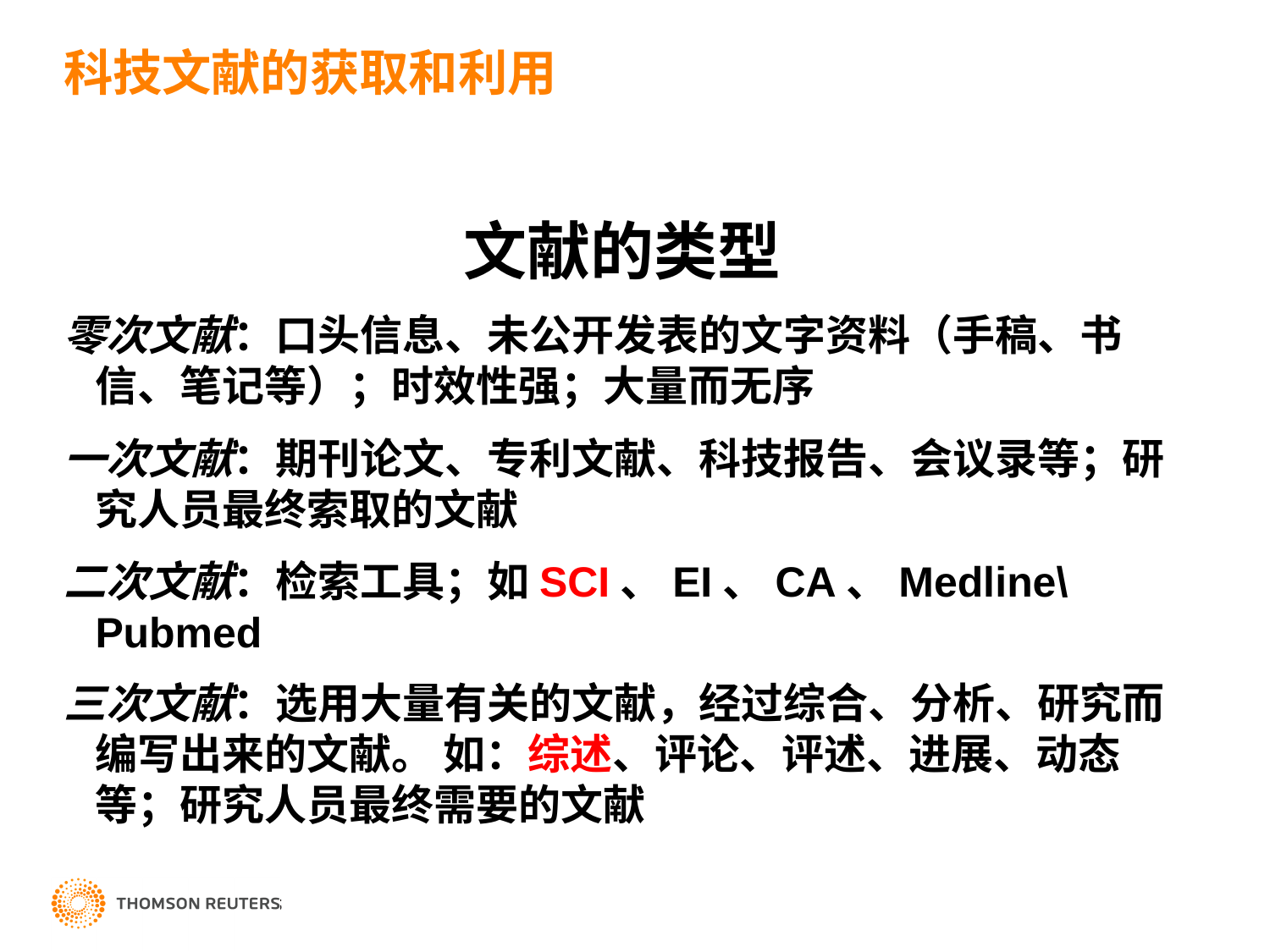

科技文献的获取和利用
文献的类型
零次文献：口头信息、未公开发表的文字资料（手稿、书信、笔记等）；时效性强；大量而无序
一次文献：期刊论文、专利文献、科技报告、会议录等；研究人员最终索取的文献
二次文献：检索工具；如SCI、EI、CA、Medline\Pubmed
三次文献：选用大量有关的文献，经过综合、分析、研究而编写出来的文献。 如：综述、评论、评述、进展、动态 等；研究人员最终需要的文献